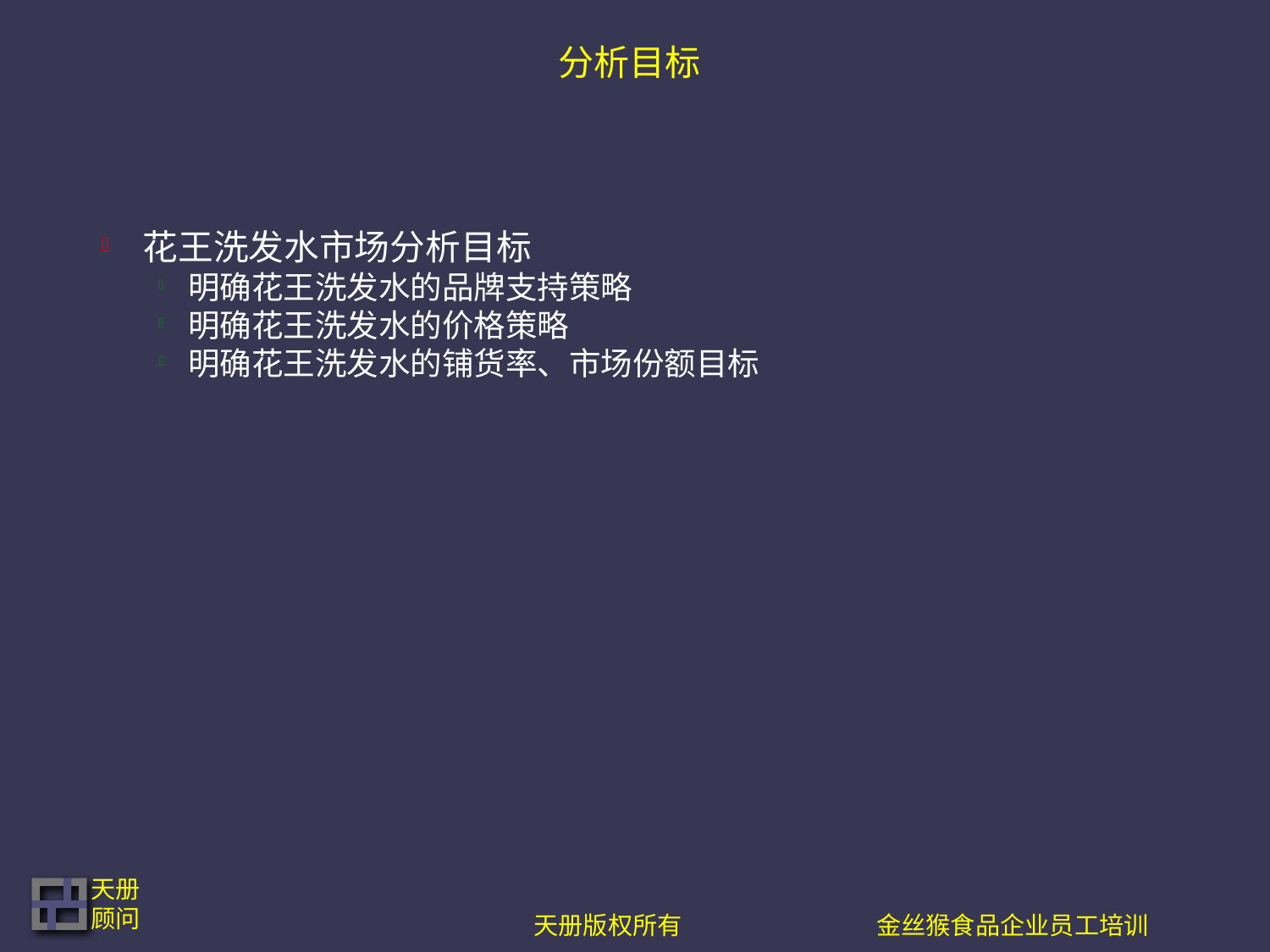

# 分析目标
花王洗发水市场分析目标
明确花王洗发水的品牌支持策略
明确花王洗发水的价格策略
明确花王洗发水的铺货率、市场份额目标
19